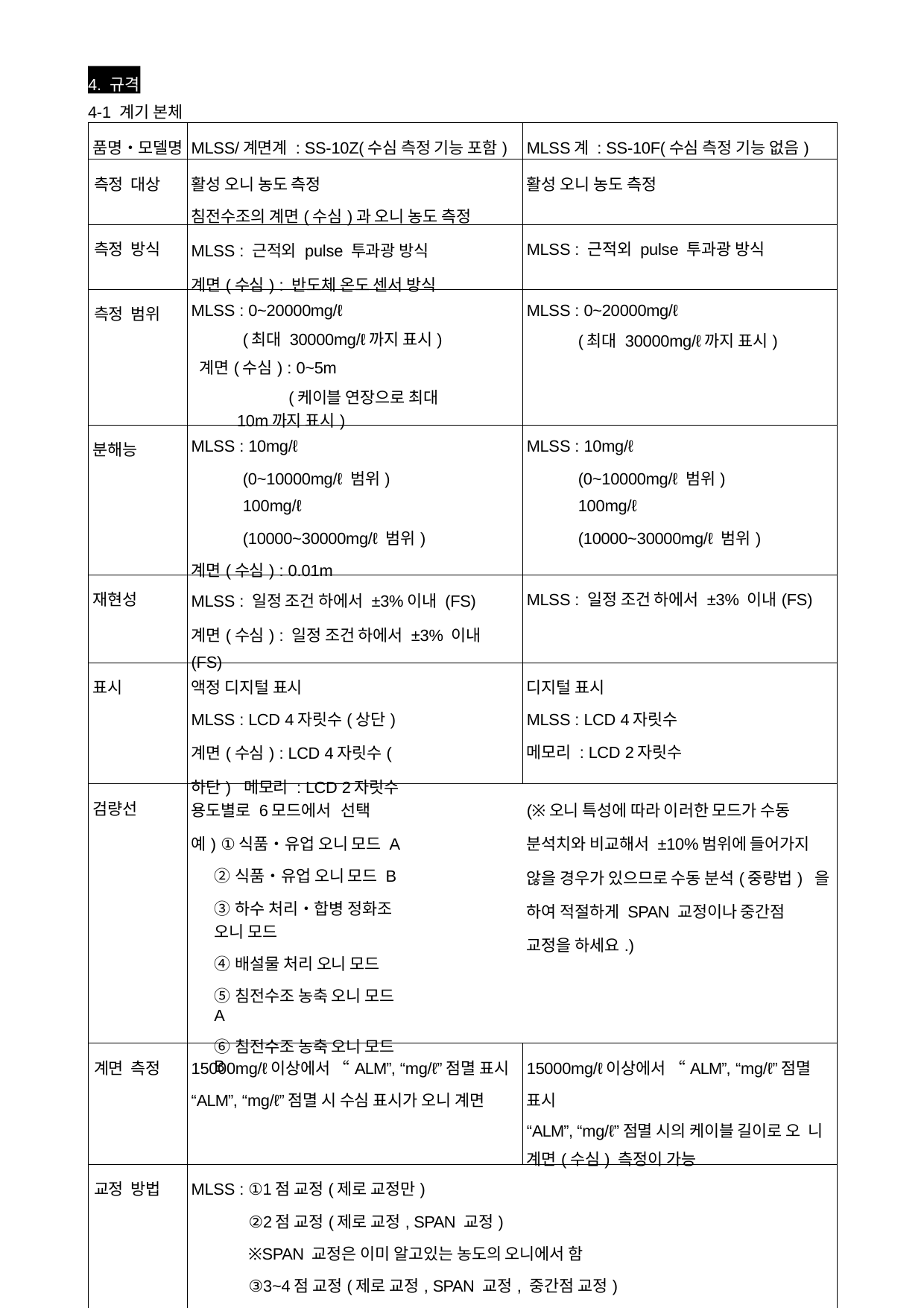

4. 규격
4-1 계기 본체
| 품명•모델명 |  | MLSS/계면계 : SS-10Z(수심 측정 기능 포함) | MLSS계 : SS-10F(수심 측정 기능 없음) |
| --- | --- | --- | --- |
| 측정 | 대상 | 활성 오니 농도 측정 침전수조의 계면(수심)과 오니 농도 측정 | 활성 오니 농도 측정 |
| 측정 | 방식 | MLSS : 근적외 pulse 투과광 방식 계면(수심) : 반도체 온도 센서 방식 | MLSS : 근적외 pulse 투과광 방식 |
| 측정 | 범위 | MLSS : 0~20000mg/ℓ (최대 30000mg/ℓ까지 표시) 계면(수심) : 0~5m (케이블 연장으로 최대 10m까지 표시) | MLSS : 0~20000mg/ℓ (최대 30000mg/ℓ까지 표시) |
| 분해능 |  | MLSS : 10mg/ℓ (0~10000mg/ℓ 범위) 100mg/ℓ (10000~30000mg/ℓ 범위) 계면(수심) : 0.01m | MLSS : 10mg/ℓ (0~10000mg/ℓ 범위) 100mg/ℓ (10000~30000mg/ℓ 범위) |
| 재현성 |  | MLSS : 일정 조건 하에서 ±3%이내 (FS) 계면(수심) : 일정 조건 하에서 ±3% 이내(FS) | MLSS : 일정 조건 하에서 ±3% 이내(FS) |
| 표시 |  | 액정 디지털 표시 MLSS : LCD 4자릿수(상단) 계면(수심) : LCD 4자릿수(하단) 메모리 : LCD 2자릿수 | 디지털 표시 MLSS : LCD 4자릿수 메모리 : LCD 2자릿수 |
| 검량선 |  | 용도별로 6모드에서 선택 예) ①식품•유업 오니 모드 A ②식품•유업 오니 모드 B ③하수 처리•합병 정화조 오니 모드 ④배설물 처리 오니 모드 ⑤침전수조 농축 오니 모드 A ⑥침전수조 농축 오니 모드 B | (※오니 특성에 따라 이러한 모드가 수동 분석치와 비교해서 ±10%범위에 들어가지 않을 경우가 있으므로 수동 분석(중량법) 을 하여 적절하게 SPAN 교정이나 중간점 교정을 하세요.) |
| 계면 | 측정 | 15000mg/ℓ이상에서 “ALM”, “mg/ℓ”점멸 표시 “ALM”, “mg/ℓ”점멸 시 수심 표시가 오니 계면 | 15000mg/ℓ이상에서 “ALM”, “mg/ℓ”점멸 표시 “ALM”, “mg/ℓ”점멸 시의 케이블 길이로 오 니 계면(수심) 측정이 가능 |
| 교정 | 방법 | MLSS : ①1점 교정(제로 교정만) ②2점 교정(제로 교정, SPAN 교정) ※SPAN 교정은 이미 알고있는 농도의 오니에서 함 ③3~4점 교정(제로 교정, SPAN 교정, 중간점 교정) ※SPAN 교정 이미 알고있는 농도의 오니, 중간점 교정은 희석 오니에서 함 |  |